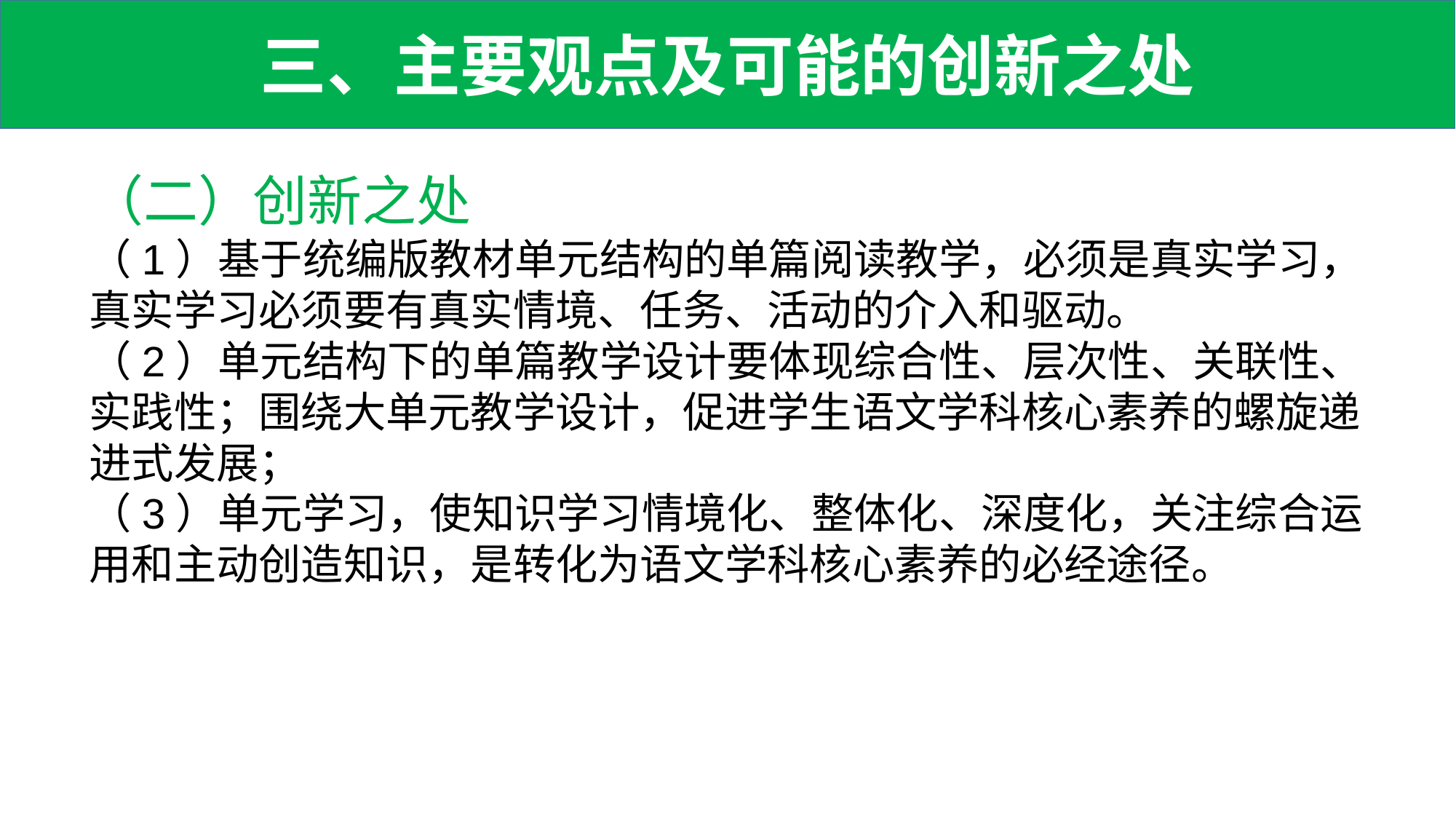

三、主要观点及可能的创新之处
（二）创新之处
（1）基于统编版教材单元结构的单篇阅读教学，必须是真实学习，真实学习必须要有真实情境、任务、活动的介入和驱动。
（2）单元结构下的单篇教学设计要体现综合性、层次性、关联性、实践性；围绕大单元教学设计，促进学生语文学科核心素养的螺旋递进式发展；
（3）单元学习，使知识学习情境化、整体化、深度化，关注综合运用和主动创造知识，是转化为语文学科核心素养的必经途径。